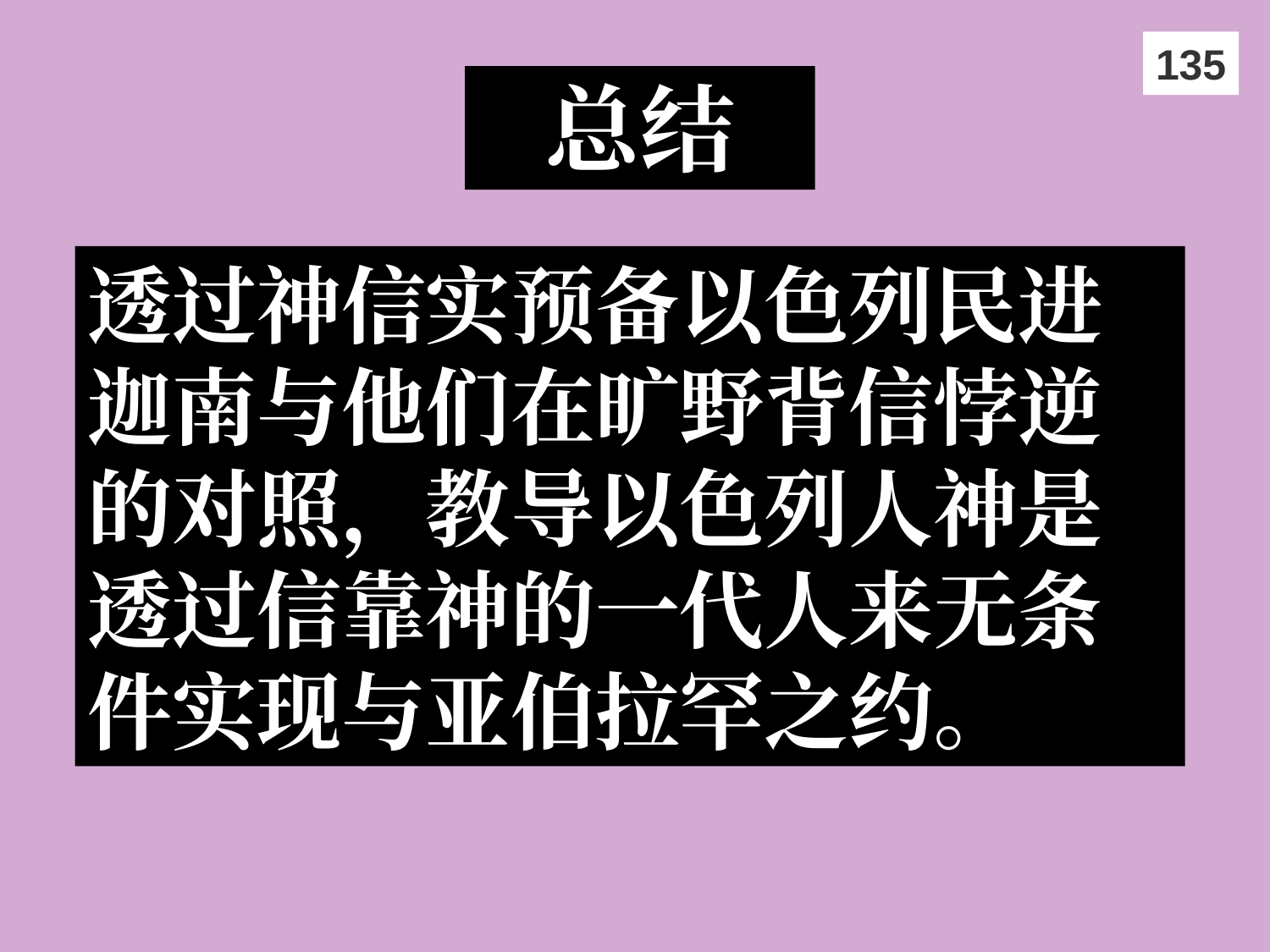

135
总结
透过神信实预备以色列民进迦南与他们在旷野背信悖逆的对照，教导以色列人神是透过信靠神的一代人来无条件实现与亚伯拉罕之约。